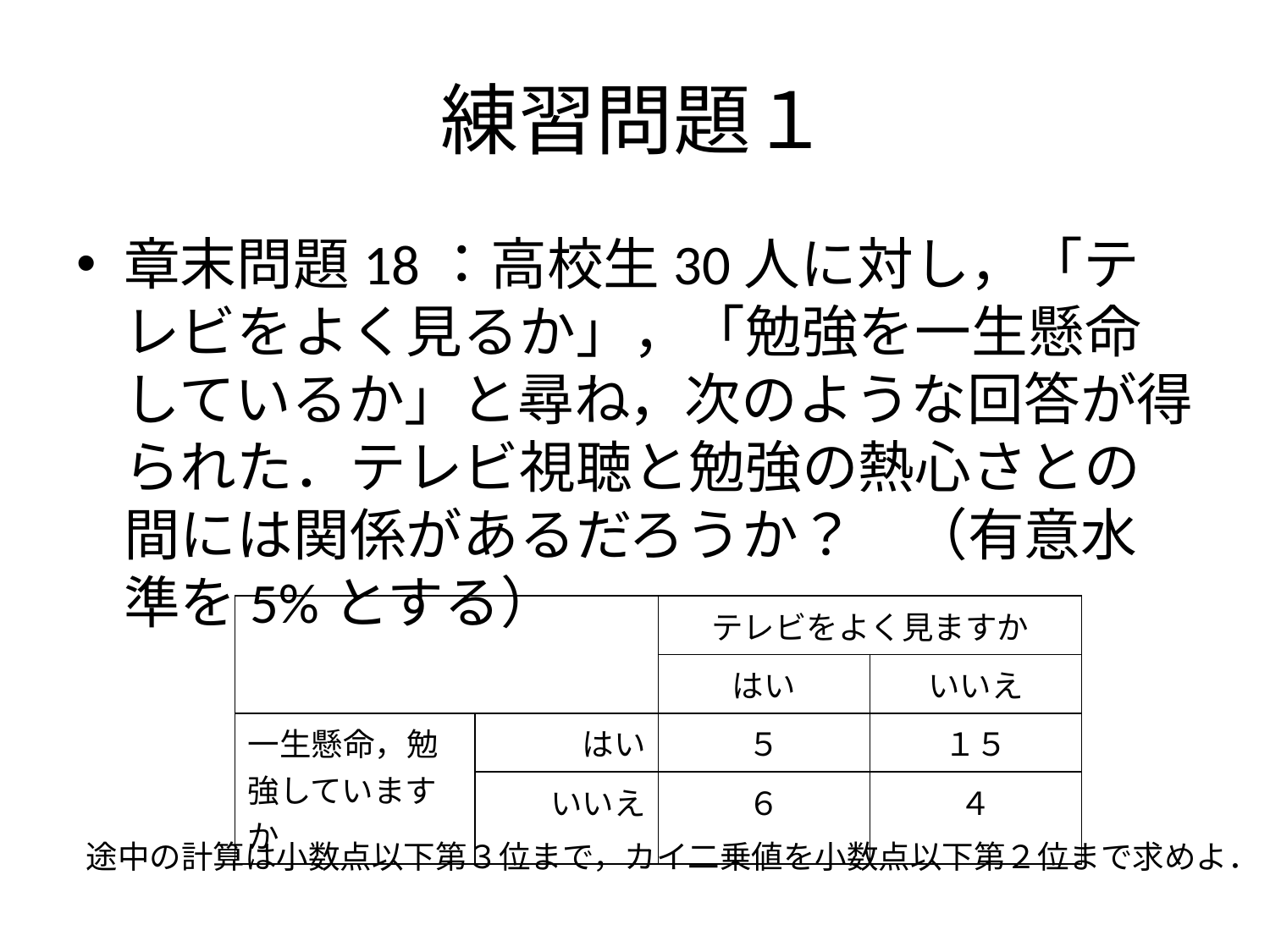

# 練習問題１
章末問題18：高校生30人に対し，「テレビをよく見るか」，「勉強を一生懸命しているか」と尋ね，次のような回答が得られた．テレビ視聴と勉強の熱心さとの間には関係があるだろうか？　（有意水準を5%とする）
|  |  | テレビをよく見ますか |  |
| --- | --- | --- | --- |
|  |  | はい | いいえ |
| 一生懸命，勉強していますか | はい | ５ | １５ |
|  | いいえ | ６ | ４ |
途中の計算は小数点以下第３位まで，カイ二乗値を小数点以下第２位まで求めよ．